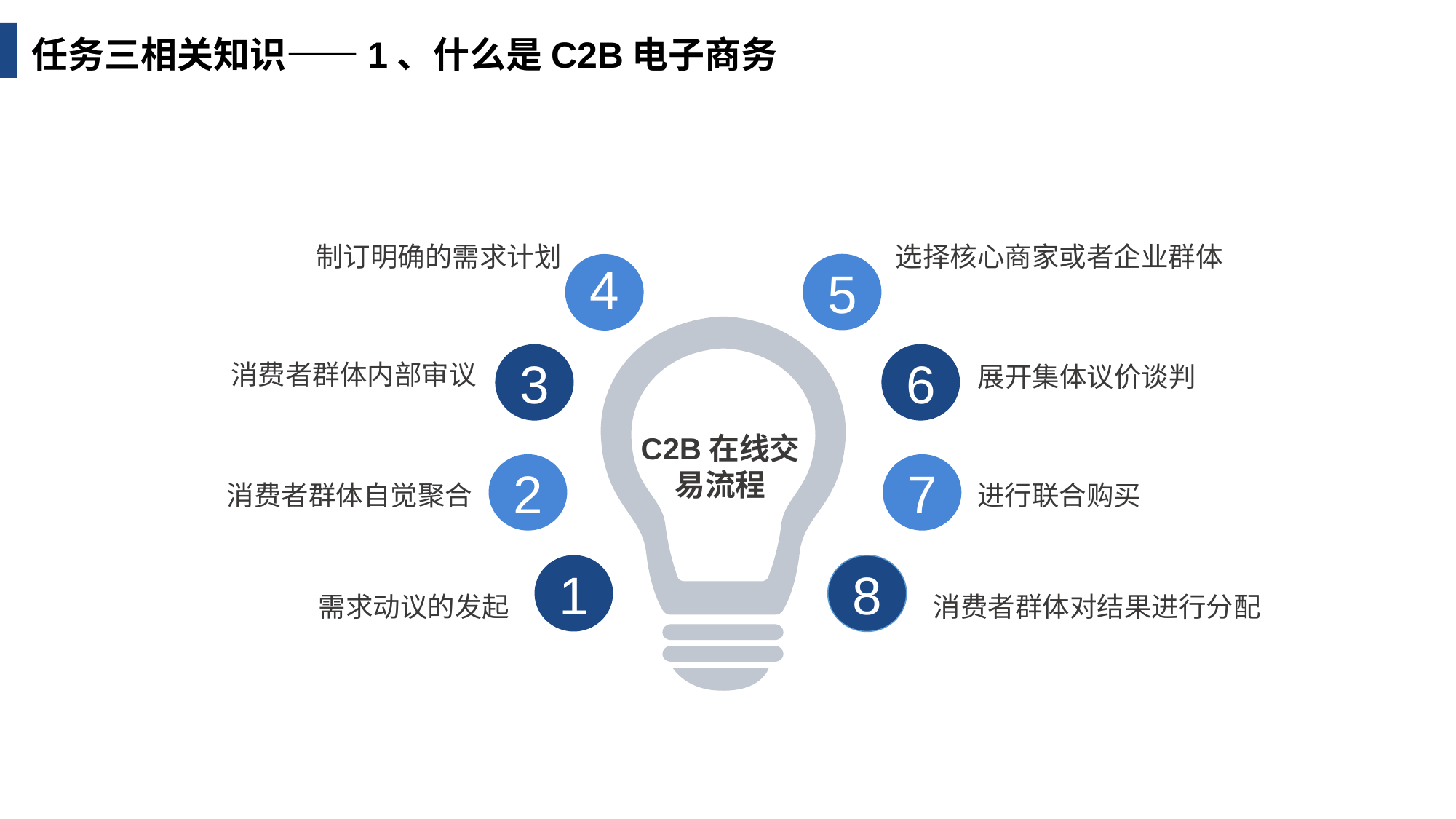

任务三相关知识——1、什么是C2B电子商务
制订明确的需求计划
选择核心商家或者企业群体
5
4

3
6
消费者群体内部审议
展开集体议价谈判
C2B在线交易流程
2
7
消费者群体自觉聚合
进行联合购买
1
8
需求动议的发起
消费者群体对结果进行分配